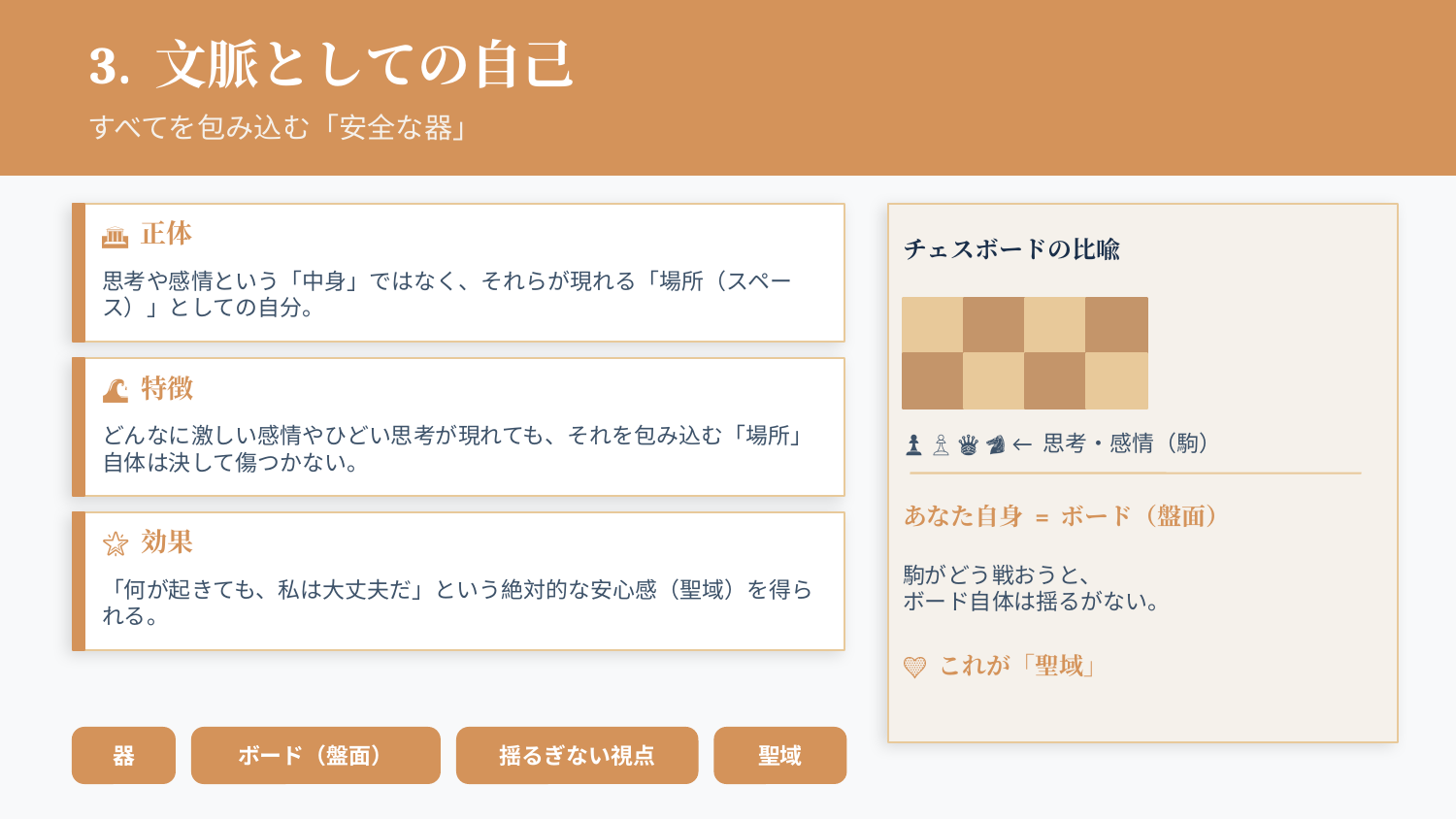

3. 文脈としての自己

3
すべてを包み込む「安全な器」

🏛 正体
チェスボードの比喩
思考や感情という「中身」ではなく、それらが現れる「場所（スペース）」としての自分。

🌊 特徴
どんなに激しい感情やひどい思考が現れても、それを包み込む「場所」自体は決して傷つかない。
♟ ♙ ♛ ♞ ← 思考・感情（駒）

あなた自身 = ボード（盤面）

🌟 効果
駒がどう戦おうと、
ボード自体は揺るがない。
「何が起きても、私は大丈夫だ」という絶対的な安心感（聖域）を得られる。
💛 これが「聖域」

器

ボード（盤面）

揺るぎない視点

聖域